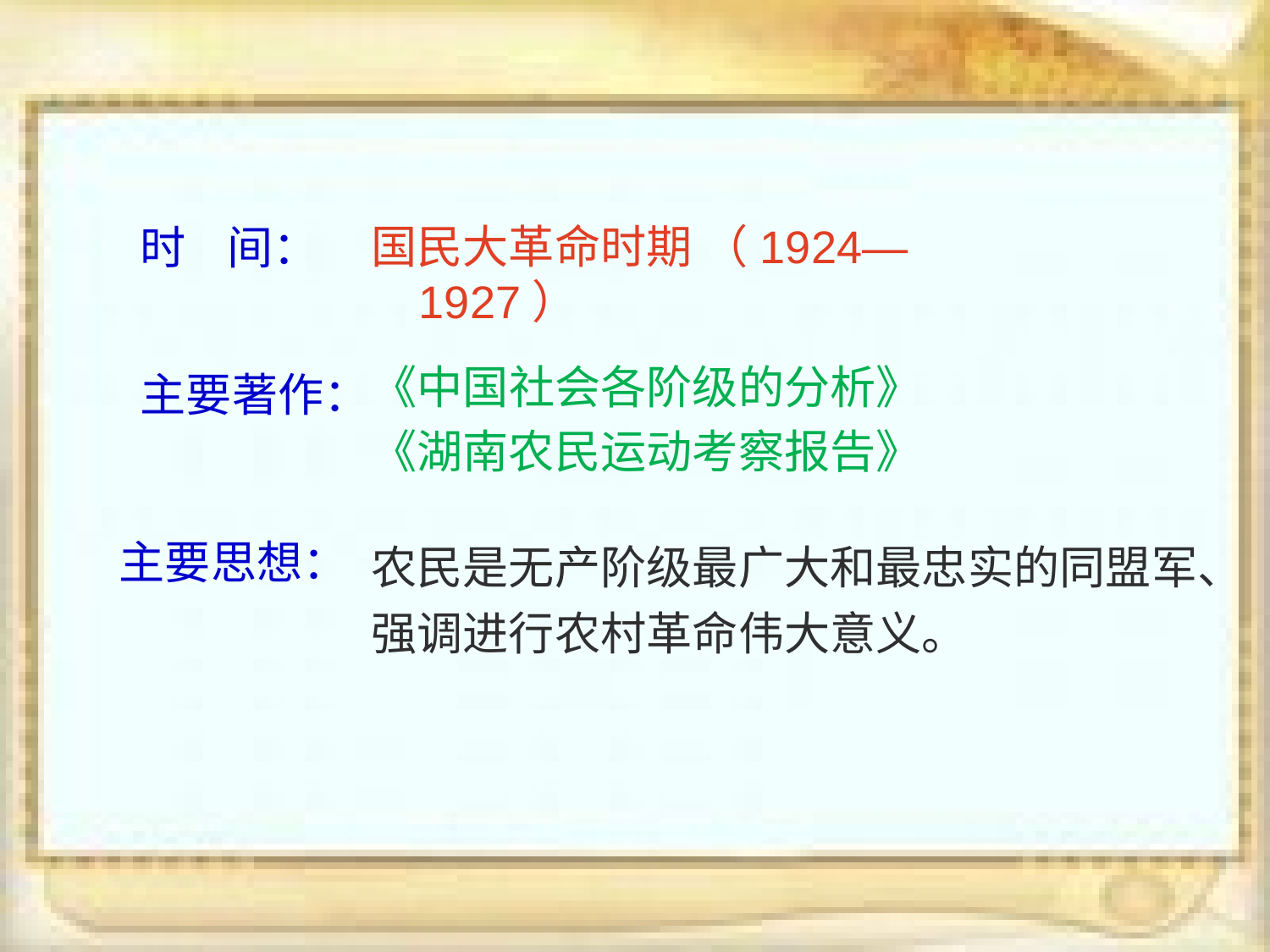

国民大革命时期 （1924—1927）
 时    间：
《中国社会各阶级的分析》
《湖南农民运动考察报告》
 主要著作：
农民是无产阶级最广大和最忠实的同盟军、强调进行农村革命伟大意义。
主要思想：